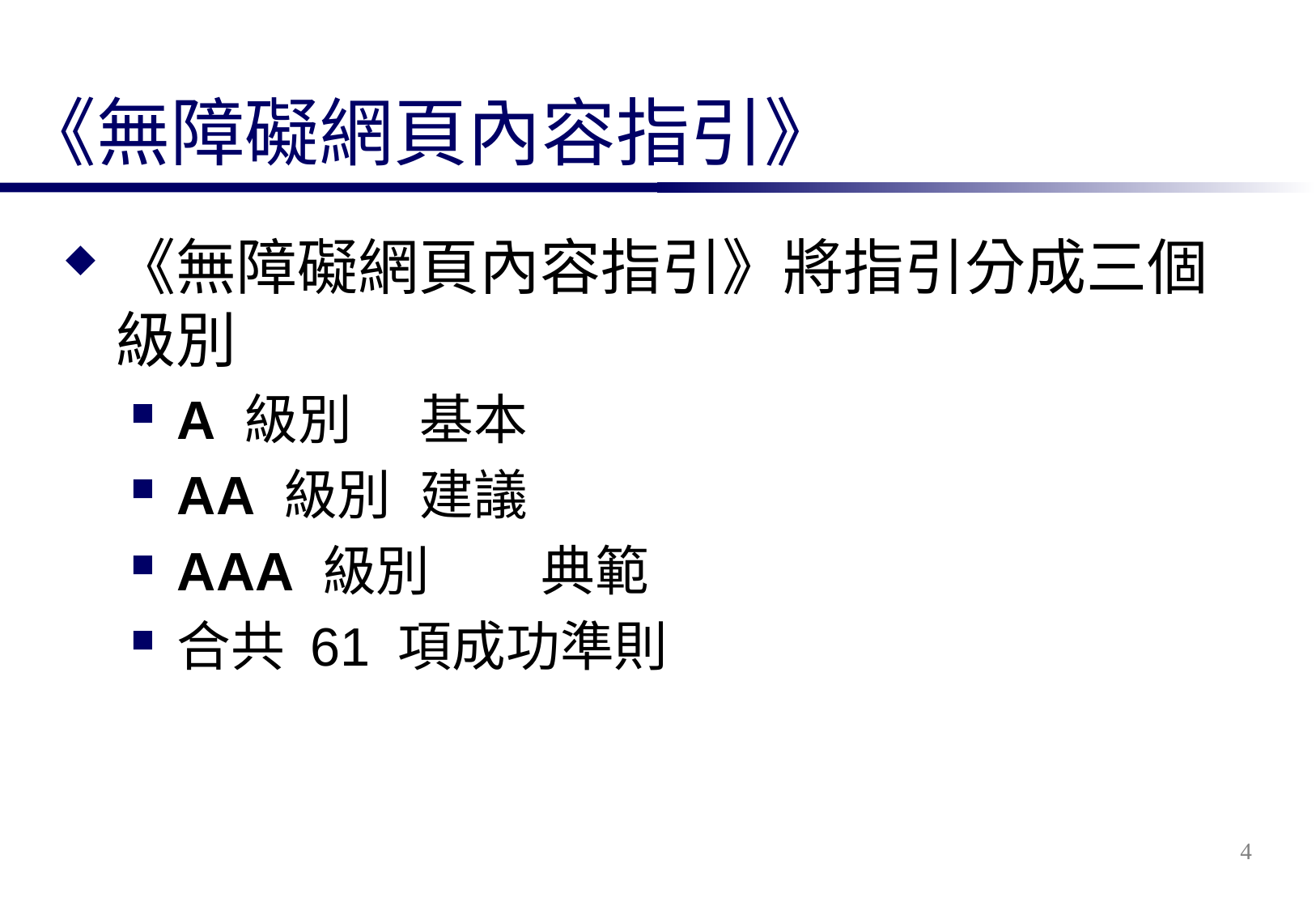

# 《無障礙網頁內容指引》
《無障礙網頁內容指引》將指引分成三個級別
A 級別	基本
AA 級別	建議
AAA 級別	典範
合共 61 項成功準則
4